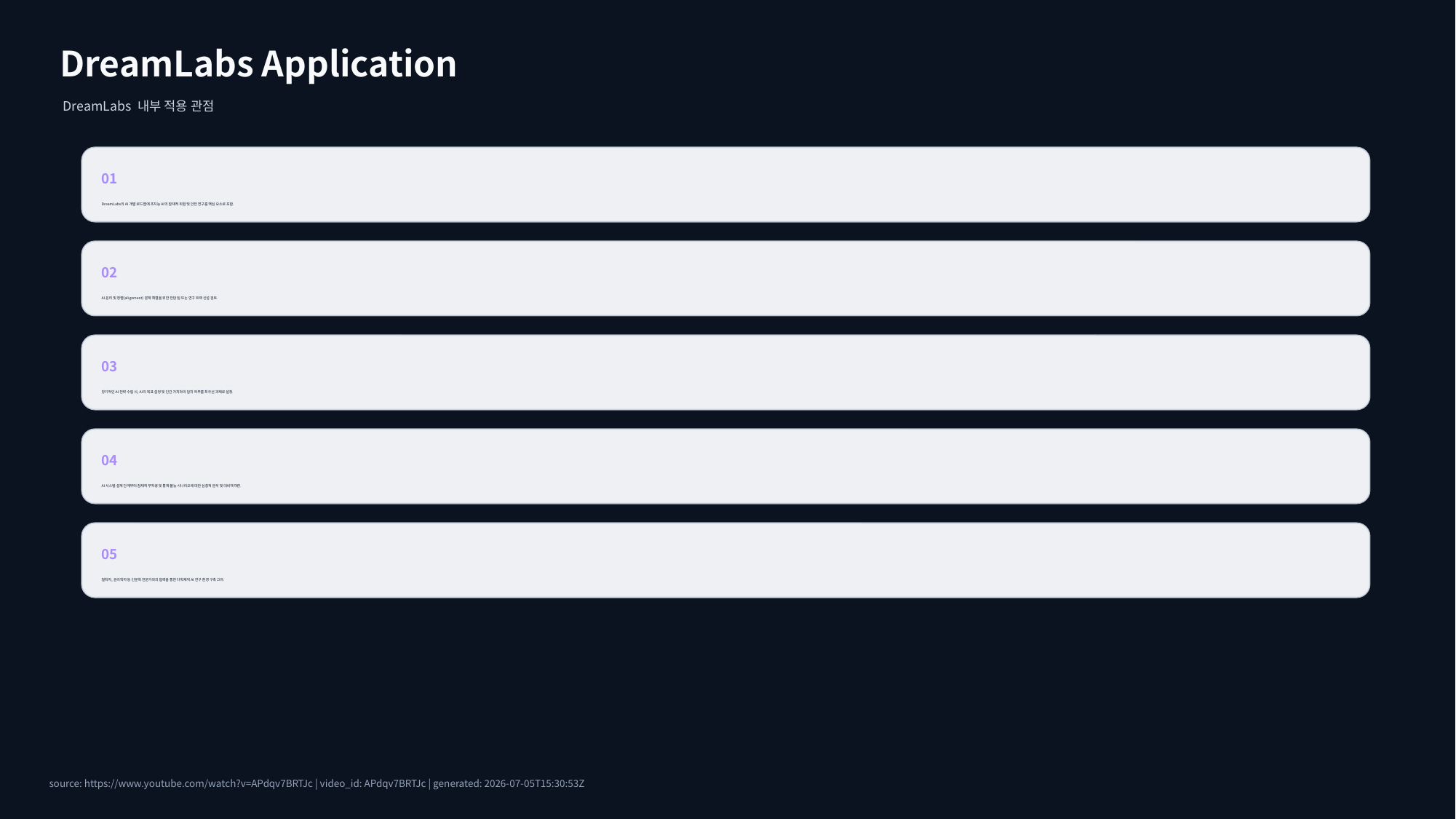

DreamLabs Application
DreamLabs 내부 적용 관점

01
DreamLabs의 AI 개발 로드맵에 초지능 AI의 잠재적 위험 및 안전 연구를 핵심 요소로 포함.

02
AI 윤리 및 정렬(alignment) 문제 해결을 위한 전담 팀 또는 연구 트랙 신설 검토.

03
장기적인 AI 전략 수립 시, AI의 목표 설정 및 인간 가치와의 일치 여부를 최우선 과제로 설정.

04
AI 시스템 설계 단계부터 잠재적 부작용 및 통제 불능 시나리오에 대한 심층적 분석 및 대비책 마련.

05
철학자, 윤리학자 등 인문학 전문가와의 협력을 통한 다학제적 AI 연구 환경 구축 고려.
source: https://www.youtube.com/watch?v=APdqv7BRTJc | video_id: APdqv7BRTJc | generated: 2026-07-05T15:30:53Z